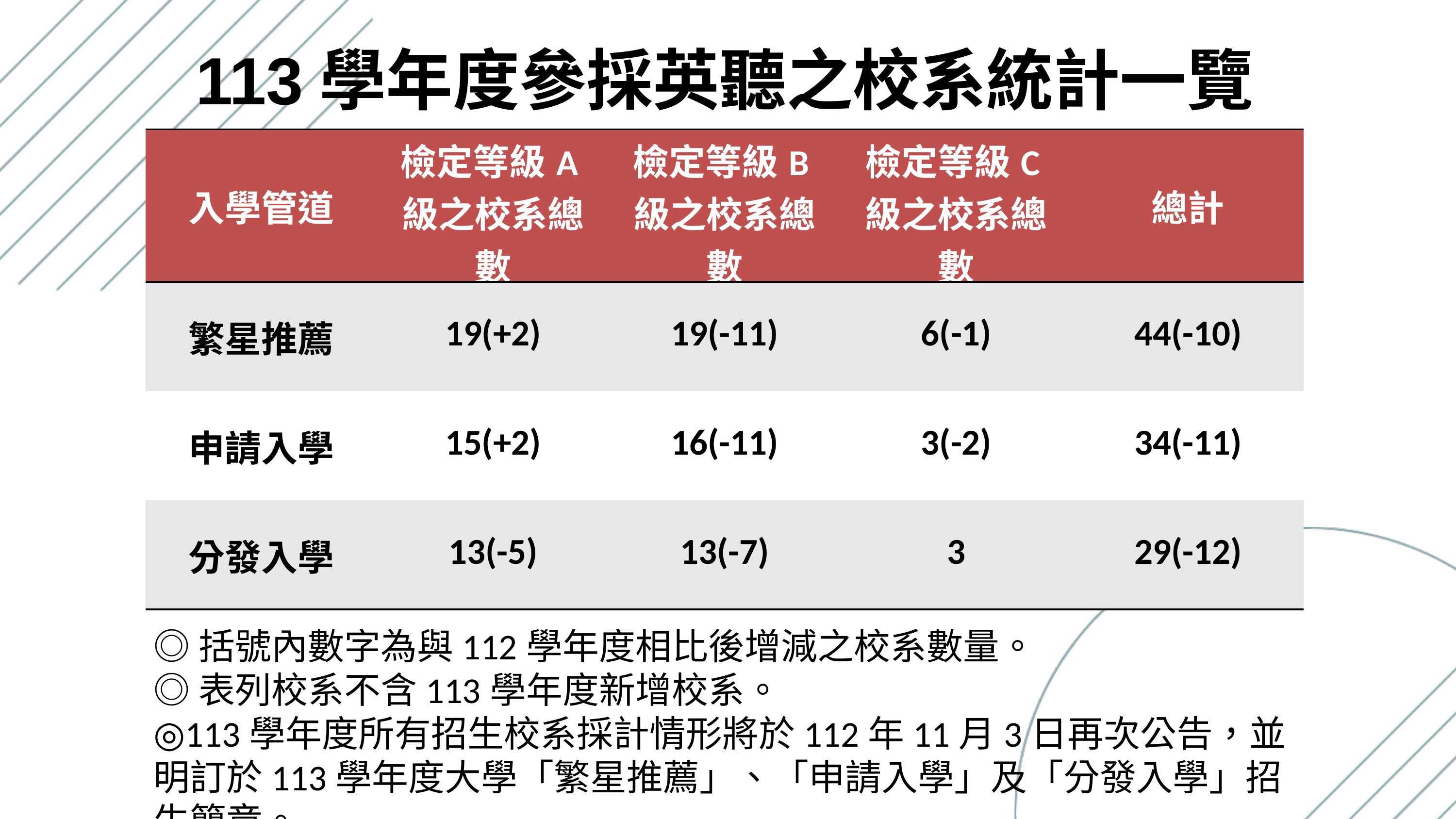

113學年度參採英聽之校系統計一覽表
| 入學管道 | 檢定等級A級之校系總數 | 檢定等級B級之校系總數 | 檢定等級C級之校系總數 | 總計 |
| --- | --- | --- | --- | --- |
| 繁星推薦 | 19(+2) | 19(-11) | 6(-1) | 44(-10) |
| 申請入學 | 15(+2) | 16(-11) | 3(-2) | 34(-11) |
| 分發入學 | 13(-5) | 13(-7) | 3 | 29(-12) |

◎括號內數字為與112學年度相比後增減之校系數量。
◎表列校系不含113學年度新增校系。
◎113學年度所有招生校系採計情形將於112年11月3日再次公告，並明訂於113學年度大學「繁星推薦」、「申請入學」及「分發入學」招生簡章。